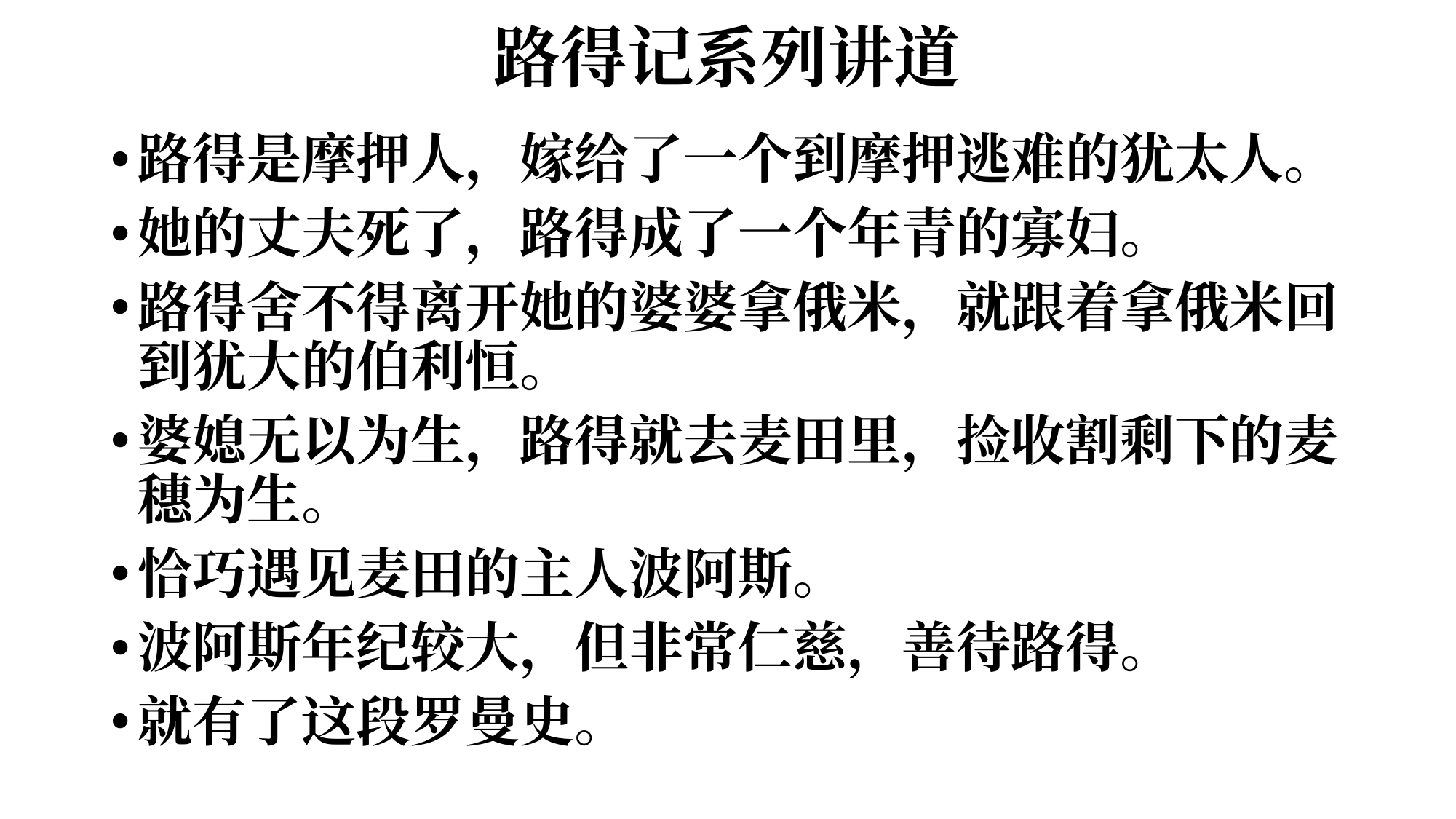

# 路得记系列讲道
路得是摩押人，嫁给了一个到摩押逃难的犹太人。
她的丈夫死了，路得成了一个年青的寡妇。
路得舍不得离开她的婆婆拿俄米，就跟着拿俄米回到犹大的伯利恒。
婆媳无以为生，路得就去麦田里，捡收割剩下的麦穗为生。
恰巧遇见麦田的主人波阿斯。
波阿斯年纪较大，但非常仁慈，善待路得。
就有了这段罗曼史。